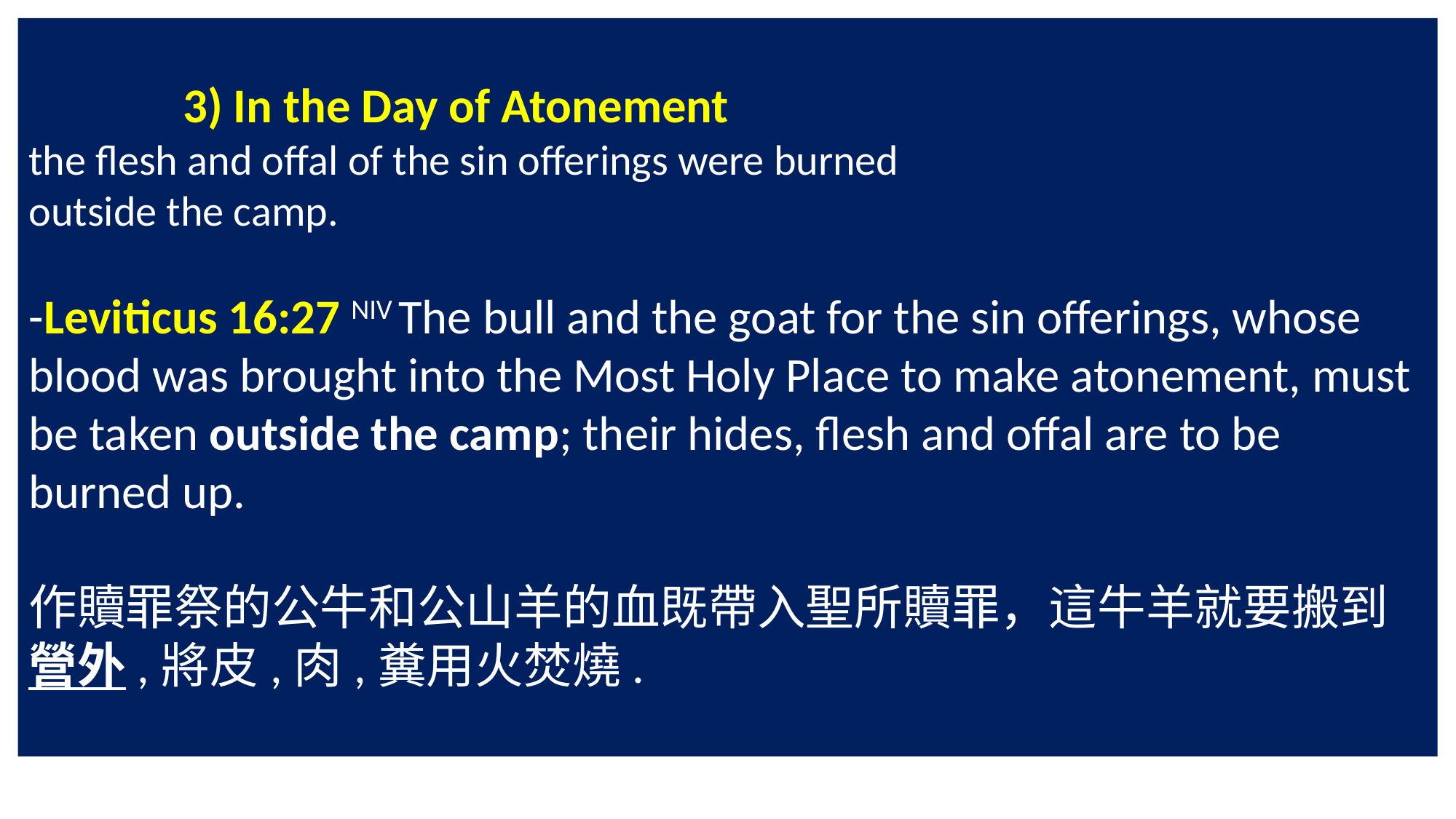

3) In the Day of Atonement
the flesh and offal of the sin offerings were burned
outside the camp.

-Leviticus 16:27 NIV The bull and the goat for the sin offerings, whose blood was brought into the Most Holy Place to make atonement, must be taken outside the camp; their hides, flesh and offal are to be burned up.

作贖罪祭的公牛和公山羊的血既帶入聖所贖罪，這牛羊就要搬到營外,將皮,肉,糞用火焚燒.